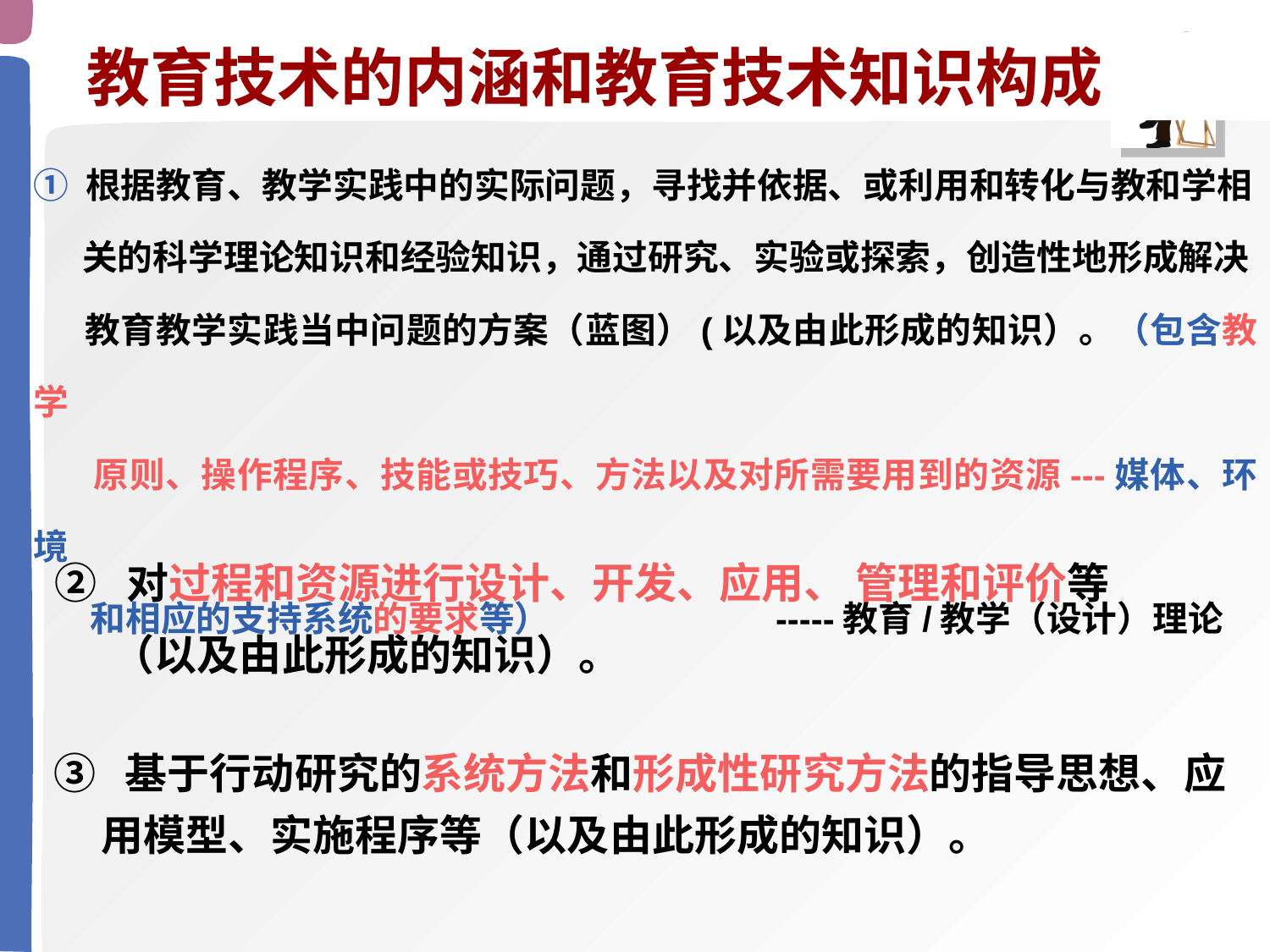

教育技术的内涵和教育技术知识构成
① 根据教育、教学实践中的实际问题，寻找并依据、或利用和转化与教和学相
     关的科学理论知识和经验知识，通过研究、实验或探索，创造性地形成解决
     教育教学实践当中问题的方案（蓝图）(以及由此形成的知识）。（包含教学
      原则、操作程序、技能或技巧、方法以及对所需要用到的资源---媒体、环境
      和相应的支持系统的要求等）                           -----教育/教学（设计）理论
②  对过程和资源进行设计、开发、应用、 管理和评价等
     （以及由此形成的知识）。
 ③  基于行动研究的系统方法和形成性研究方法的指导思想、应
      用模型、实施程序等（以及由此形成的知识）。